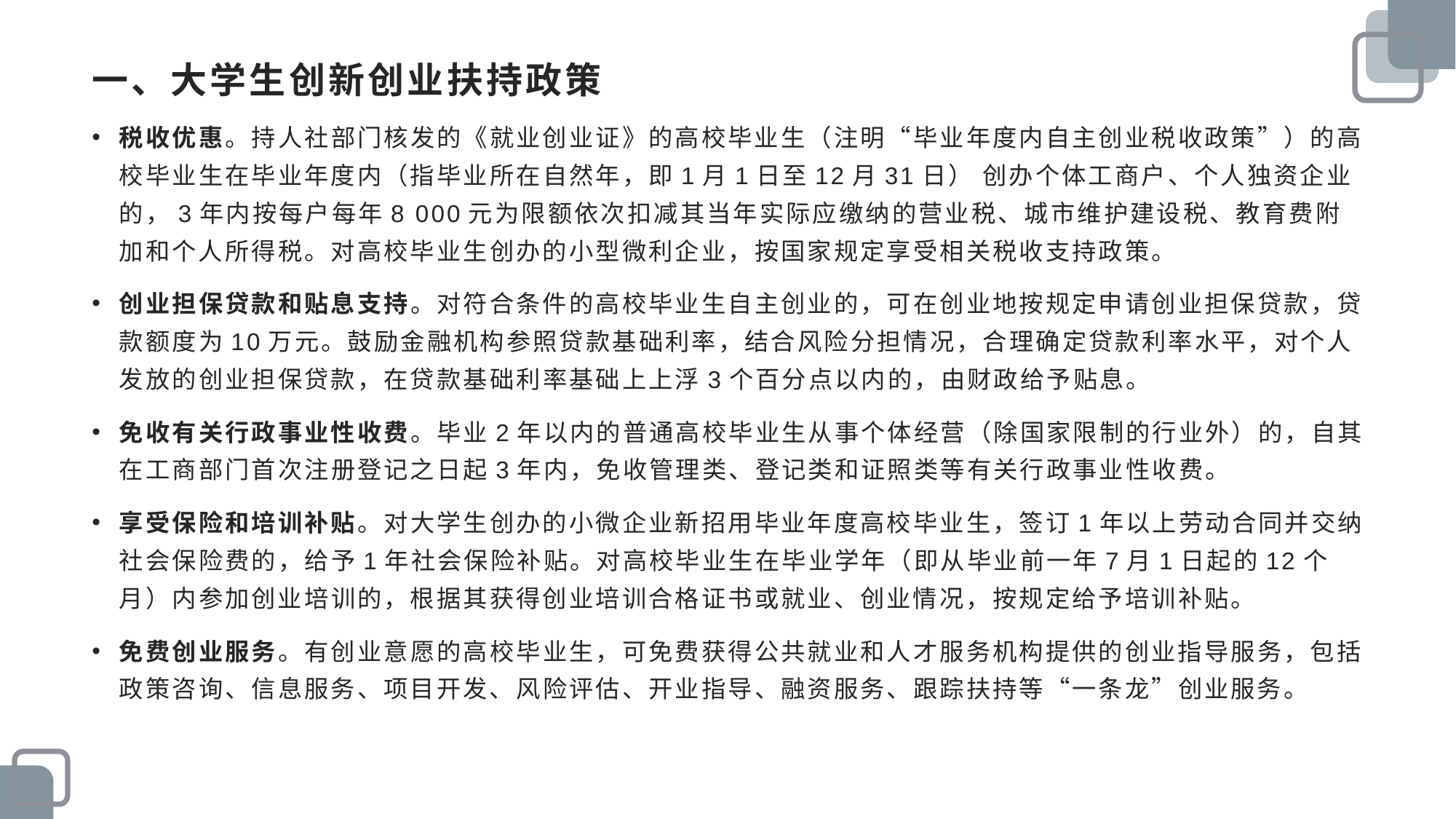

# 一、大学生创新创业扶持政策
税收优惠。持人社部门核发的《就业创业证》的高校毕业生（注明“毕业年度内自主创业税收政策”）的高校毕业生在毕业年度内（指毕业所在自然年，即1月1日至12月31日） 创办个体工商户、个人独资企业的，3年内按每户每年8 000元为限额依次扣减其当年实际应缴纳的营业税、城市维护建设税、教育费附加和个人所得税。对高校毕业生创办的小型微利企业，按国家规定享受相关税收支持政策。
创业担保贷款和贴息支持。对符合条件的高校毕业生自主创业的，可在创业地按规定申请创业担保贷款，贷款额度为10万元。鼓励金融机构参照贷款基础利率，结合风险分担情况，合理确定贷款利率水平，对个人发放的创业担保贷款，在贷款基础利率基础上上浮3个百分点以内的，由财政给予贴息。
免收有关行政事业性收费。毕业2年以内的普通高校毕业生从事个体经营（除国家限制的行业外）的，自其在工商部门首次注册登记之日起3年内，免收管理类、登记类和证照类等有关行政事业性收费。
享受保险和培训补贴。对大学生创办的小微企业新招用毕业年度高校毕业生，签订1年以上劳动合同并交纳社会保险费的，给予1年社会保险补贴。对高校毕业生在毕业学年（即从毕业前一年7月1日起的12个月）内参加创业培训的，根据其获得创业培训合格证书或就业、创业情况，按规定给予培训补贴。
免费创业服务。有创业意愿的高校毕业生，可免费获得公共就业和人才服务机构提供的创业指导服务，包括政策咨询、信息服务、项目开发、风险评估、开业指导、融资服务、跟踪扶持等“一条龙”创业服务。